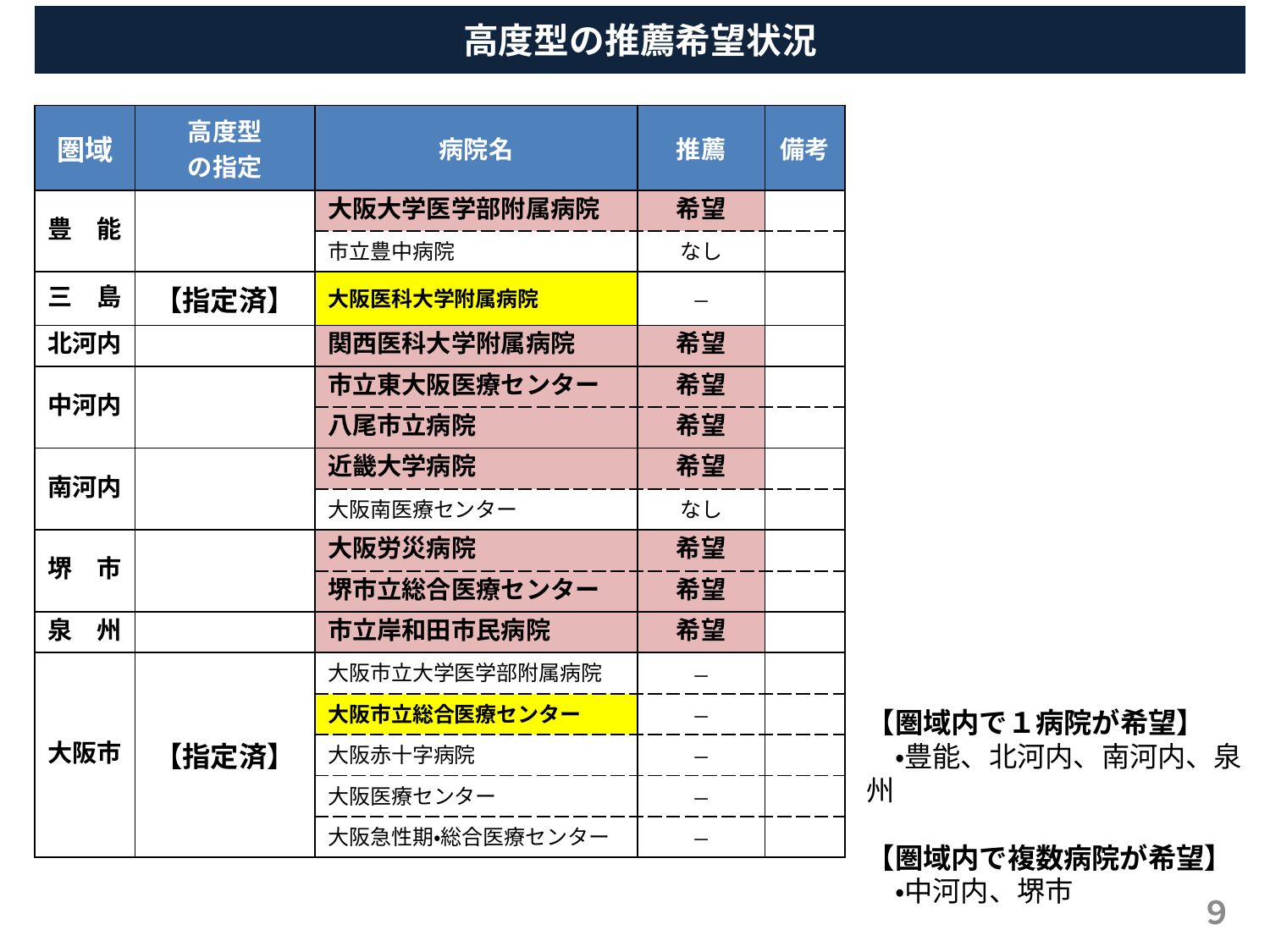

高度型の推薦希望状況
| 圏域 | 高度型 の指定 | 病院名 | 推薦 | 備考 |
| --- | --- | --- | --- | --- |
| 豊　能 |  | 大阪大学医学部附属病院 | 希望 |  |
|  |  | 市立豊中病院 | なし |  |
| 三　島 | 【指定済】 | 大阪医科大学附属病院 | ― |  |
| 北河内 |  | 関西医科大学附属病院 | 希望 |  |
| 中河内 |  | 市立東大阪医療センター | 希望 |  |
|  |  | 八尾市立病院 | 希望 |  |
| 南河内 |  | 近畿大学病院 | 希望 |  |
|  |  | 大阪南医療センター | なし |  |
| 堺　市 |  | 大阪労災病院 | 希望 |  |
|  |  | 堺市立総合医療センター | 希望 |  |
| 泉　州 |  | 市立岸和田市民病院 | 希望 |  |
| 大阪市 | 【指定済】 | 大阪市立大学医学部附属病院 | ― |  |
|  |  | 大阪市立総合医療センター | ― |  |
|  |  | 大阪赤十字病院 | ― |  |
|  |  | 大阪医療センター | ― |  |
|  |  | 大阪急性期・総合医療センター | ― |  |
【圏域内で１病院が希望】
　・豊能、北河内、南河内、泉州

【圏域内で複数病院が希望】
　・中河内、堺市
９